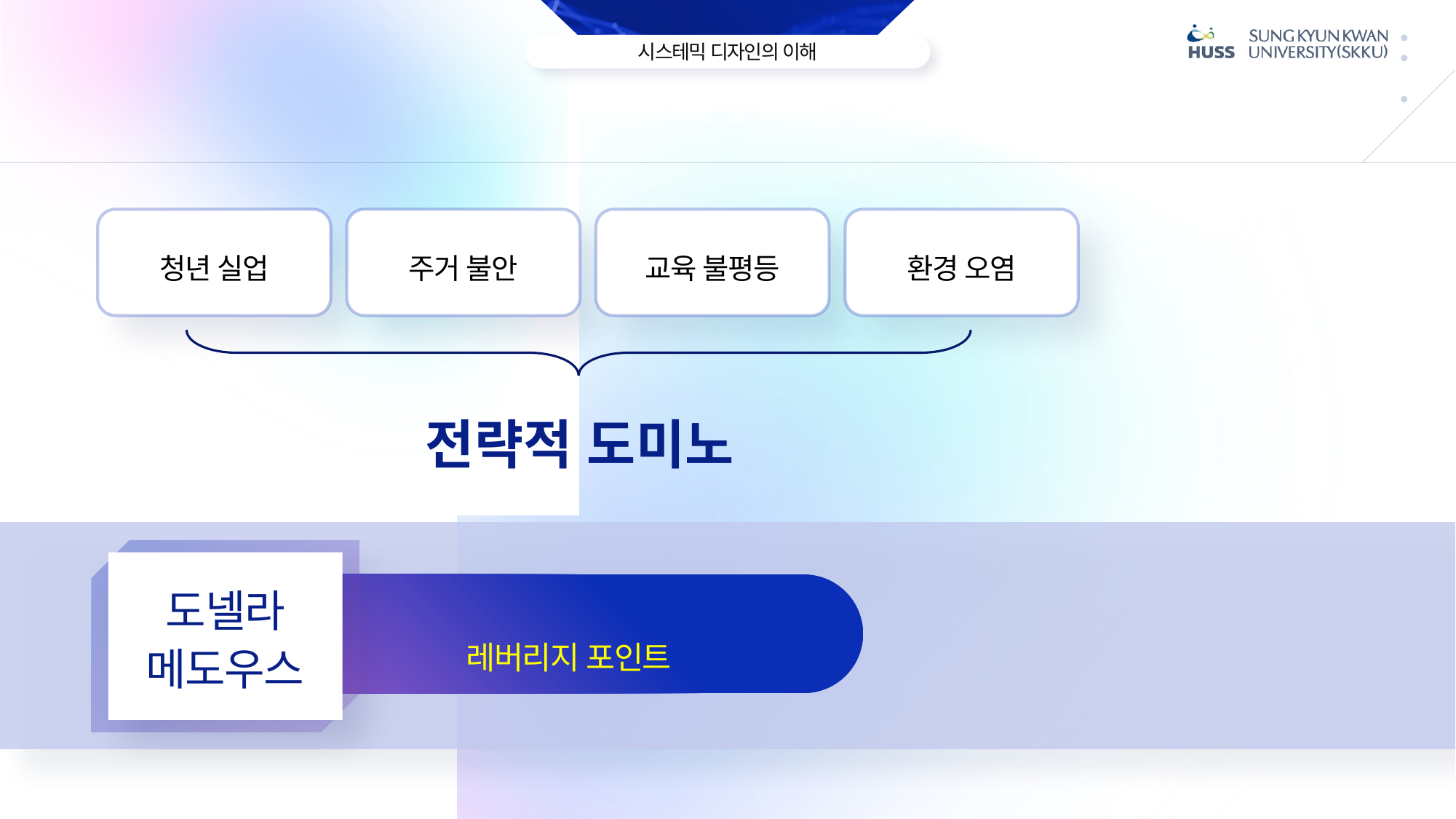

청년 실업
주거 불안
교육 불평등
환경 오염

전략적 도미노

도넬라
메도우스
시스템 이론가 도넬라 메도우스는
이를 '레버리지 포인트'라고 부름